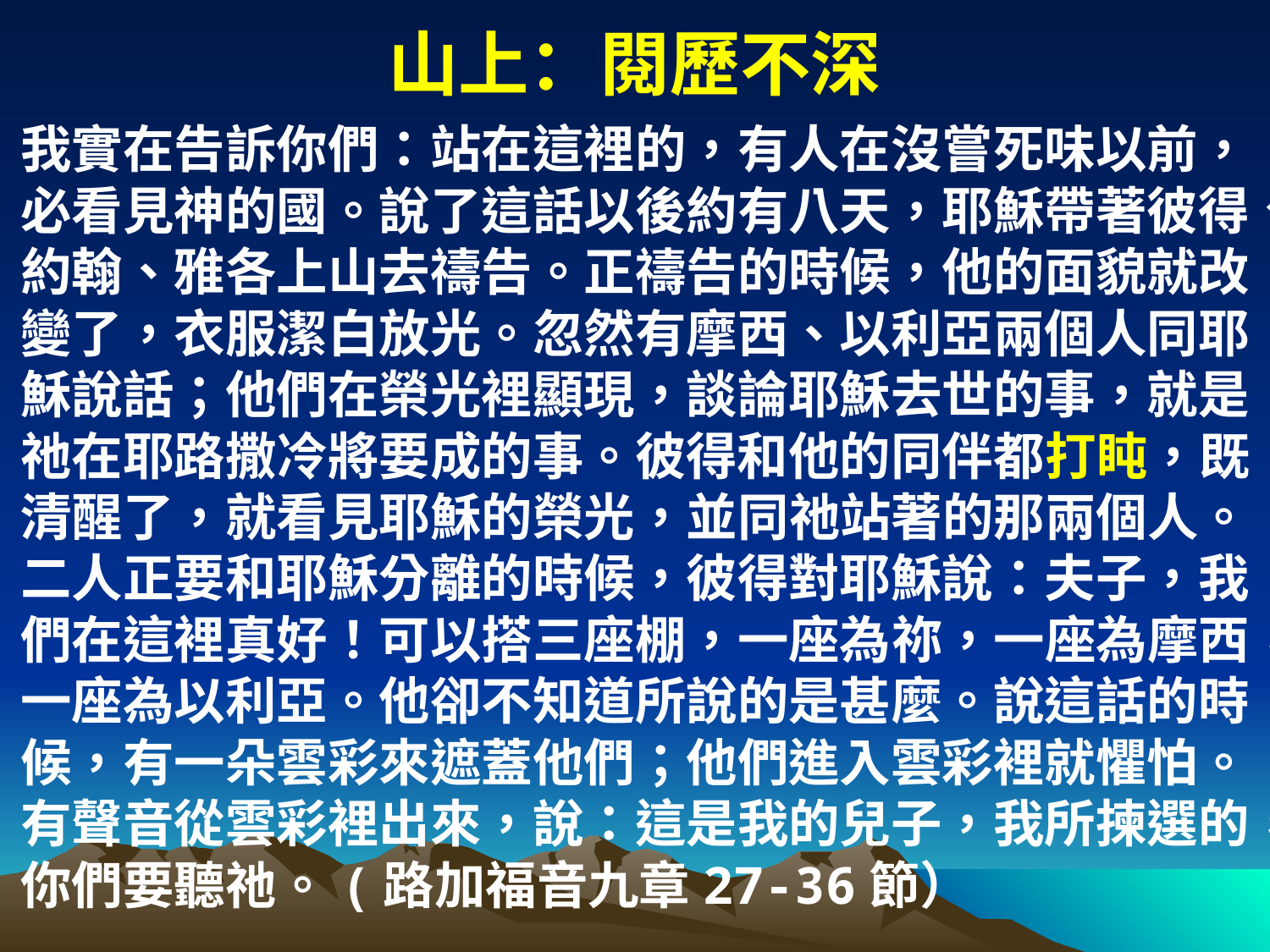

# 山上：閱歷不深
我實在告訴你們：站在這裡的，有人在沒嘗死味以前，必看見神的國。說了這話以後約有八天，耶穌帶著彼得、約翰、雅各上山去禱告。正禱告的時候，他的面貌就改變了，衣服潔白放光。忽然有摩西、以利亞兩個人同耶穌說話；他們在榮光裡顯現，談論耶穌去世的事，就是祂在耶路撒冷將要成的事。彼得和他的同伴都打盹，既清醒了，就看見耶穌的榮光，並同祂站著的那兩個人。二人正要和耶穌分離的時候，彼得對耶穌說：夫子，我們在這裡真好！可以搭三座棚，一座為祢，一座為摩西，一座為以利亞。他卻不知道所說的是甚麼。說這話的時候，有一朵雲彩來遮蓋他們；他們進入雲彩裡就懼怕。有聲音從雲彩裡出來，說：這是我的兒子，我所揀選的，你們要聽祂。(路加福音九章27-36節）